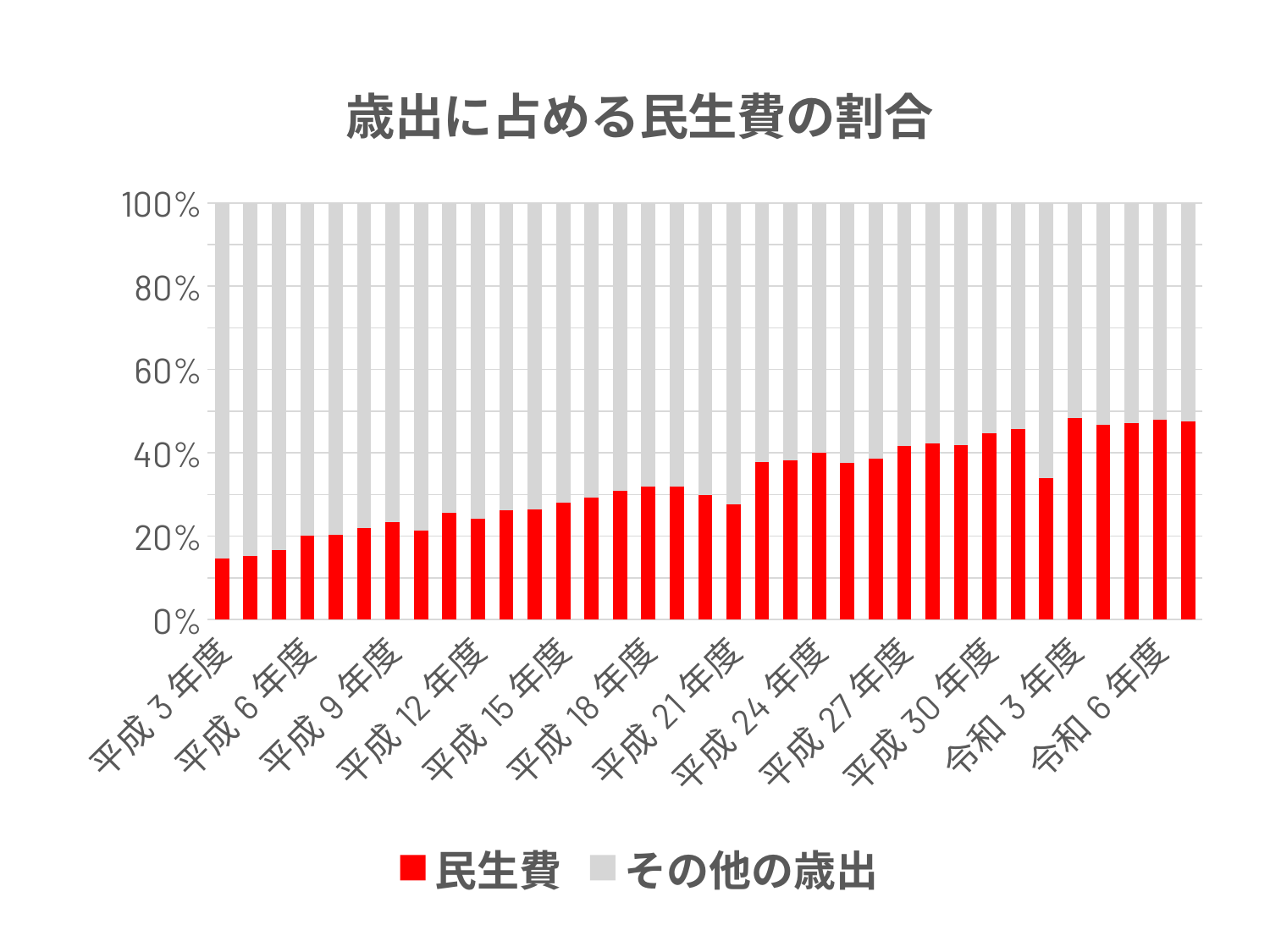

### Chart: 歳出に占める民生費の割合

| Category | 民生費 | その他の歳出 |
|---|---|---|
| 平成3年度 | 9828414.0 | 57550494.0 |
| 平成4年度 | 11651565.0 | 65026064.0 |
| 平成5年度 | 11801385.0 | 59082640.0 |
| 平成6年度 | 14962221.0 | 59494456.0 |
| 平成7年度 | 14517325.0 | 57052067.0 |
| 平成8年度 | 16326381.0 | 57865163.0 |
| 平成9年度 | 17257169.0 | 56782272.0 |
| 平成10年度 | 17750433.0 | 65689272.0 |
| 平成11年度 | 21372573.0 | 62023453.0 |
| 平成12年度 | 19283155.0 | 60638678.0 |
| 平成13年度 | 21592267.0 | 60918807.0 |
| 平成14年度 | 21521580.0 | 60155085.0 |
| 平成15年度 | 23530466.0 | 60552758.0 |
| 平成16年度 | 24206559.0 | 58753312.0 |
| 平成17年度 | 26336517.0 | 58695687.0 |
| 平成18年度 | 26776315.0 | 57425164.0 |
| 平成19年度 | 28393249.0 | 60724441.0 |
| 平成20年度 | 28589101.0 | 67124478.0 |
| 平成21年度 | 29593799.0 | 77258407.0 |
| 平成22年度 | 36075159.0 | 59218642.0 |
| 平成23年度 | 37260674.0 | 60057081.0 |
| 平成24年度 | 38663816.0 | 58138826.0 |
| 平成25年度 | 38637309.0 | 63986969.0 |
| 平成26年度 | 41887392.0 | 66658701.0 |
| 平成27年度 | 43384918.0 | 60665845.0 |
| 平成28年度 | 45958004.0 | 62594216.0 |
| 平成29年度 | 45916029.0 | 63847178.0 |
| 平成30年度 | 48967559.0 | 60720119.0 |
| 令和元年度 | 49768135.0 | 59326646.0 |
| 令和2年度 | 51054499.0 | 99319741.0 |
| 令和3年度 | 60785761.0 | 65068380.0 |
| 令和4年度 | 56686377.0 | 64871934.0 |
| 令和5年度 | 59986512.0 | 67011284.0 |
| 令和6年度 | 62638290.0 | 67768875.0 |
| 令和7年度 | 65155154.0 | 71941850.0 |